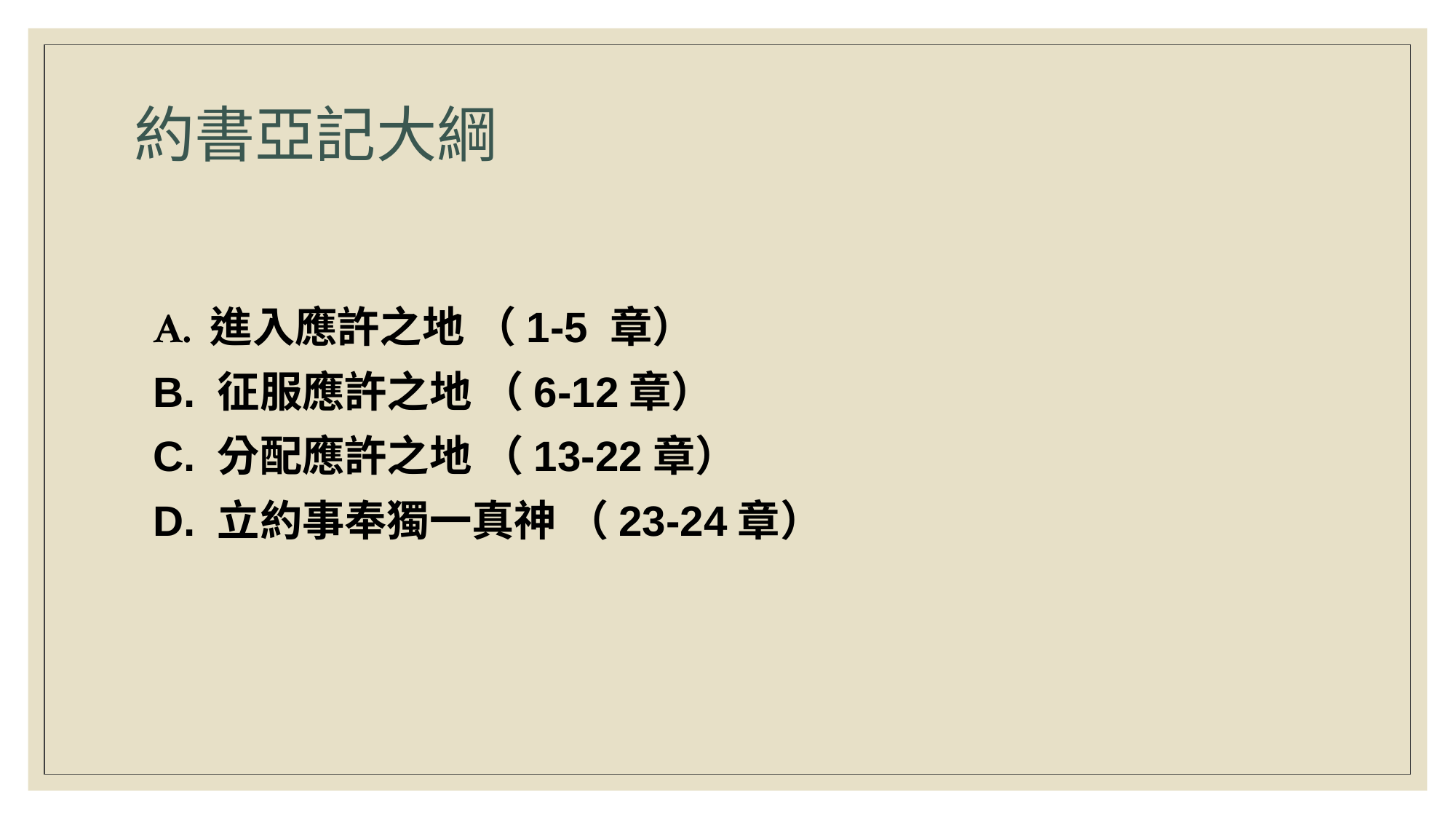

# 約書亞記大綱
A. 進入應許之地 （1-5 章）
B. 征服應許之地 （6-12章）
C. 分配應許之地 （13-22章）
D. 立約事奉獨一真神 （23-24章）